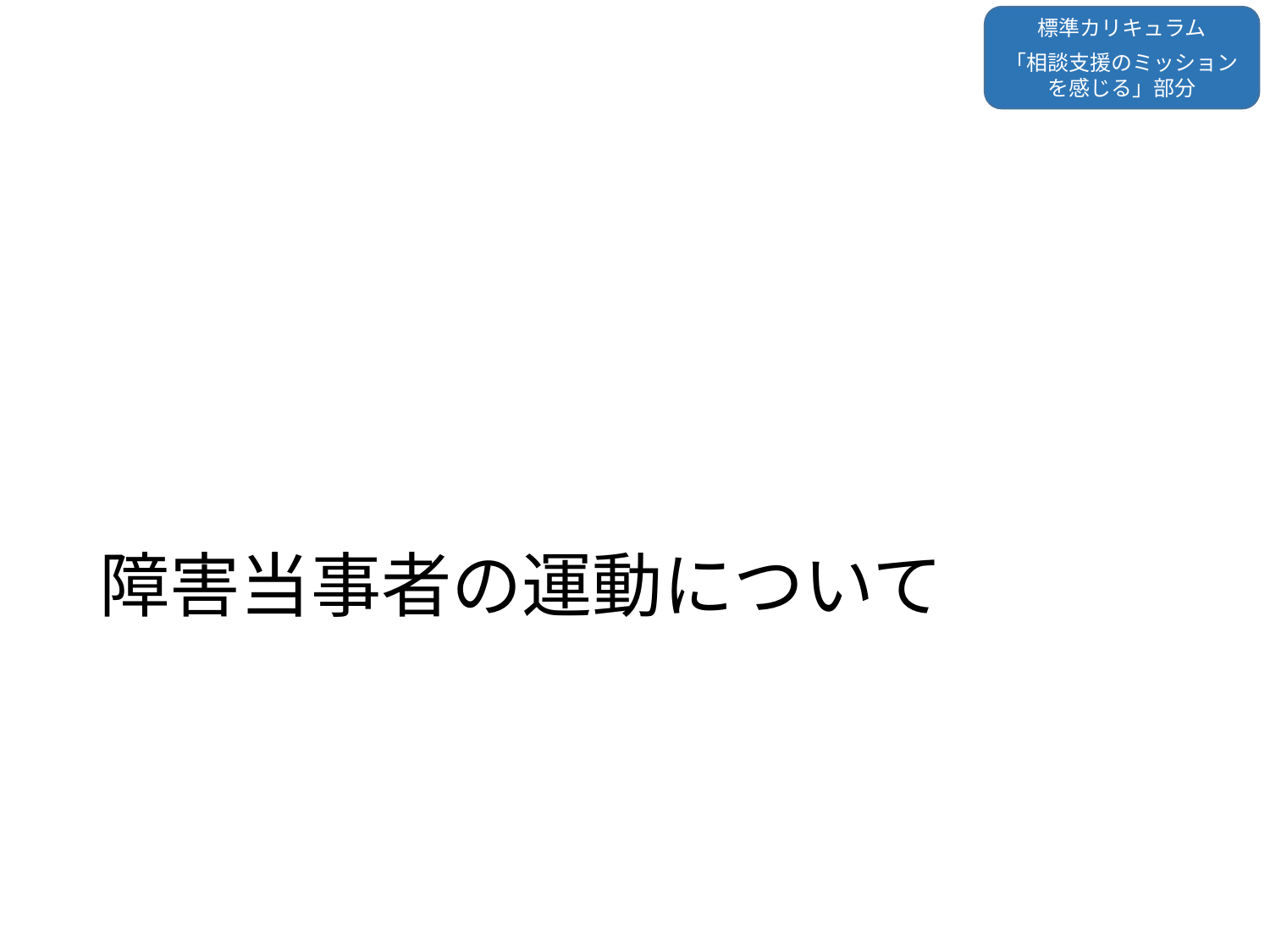

標準カリキュラム

「相談支援のミッションを感じる」部分
# 障害当事者の運動について